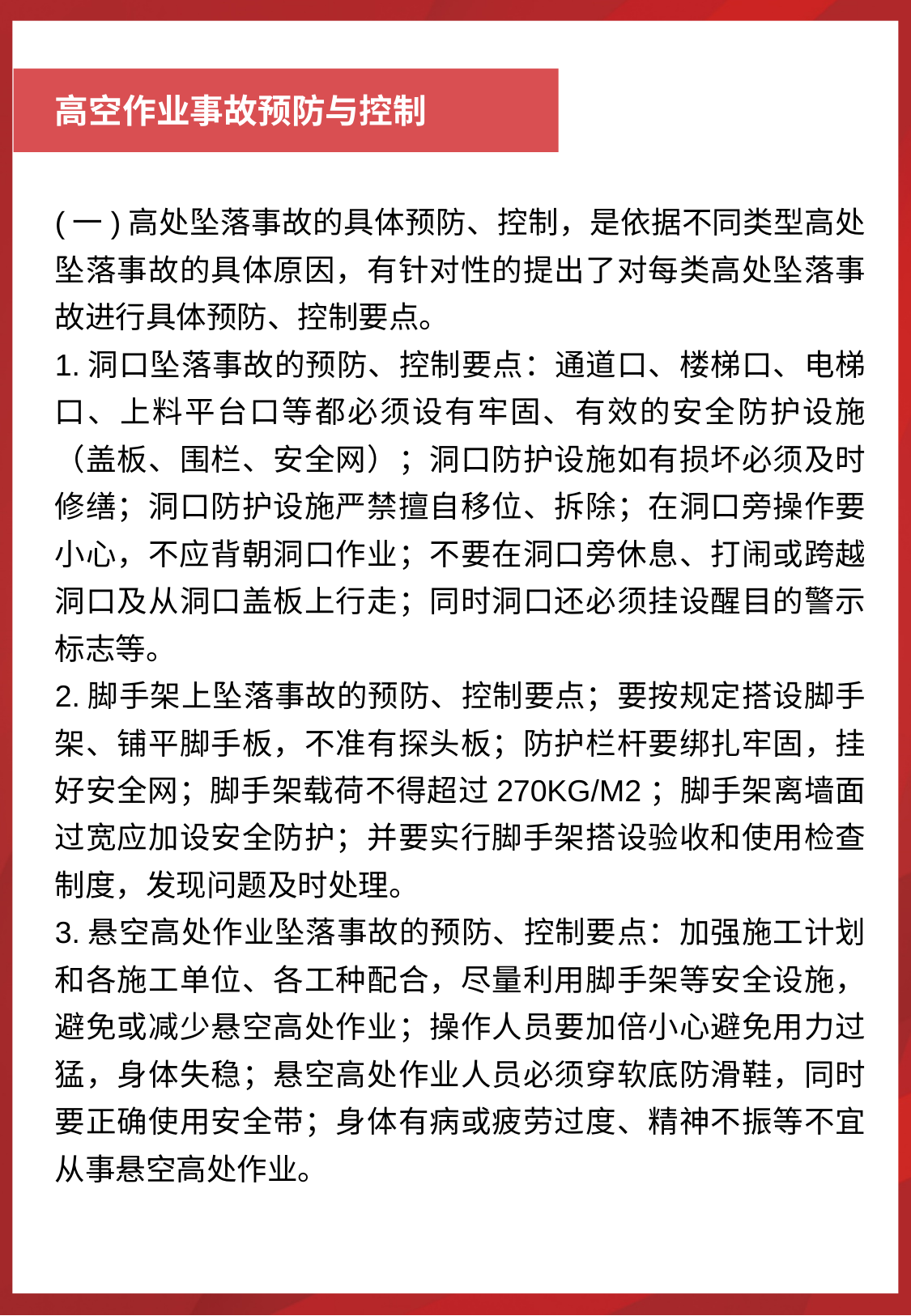

高空作业事故预防与控制
(一)高处坠落事故的具体预防、控制，是依据不同类型高处坠落事故的具体原因，有针对性的提出了对每类高处坠落事故进行具体预防、控制要点。
1.洞口坠落事故的预防、控制要点：通道口、楼梯口、电梯口、上料平台口等都必须设有牢固、有效的安全防护设施（盖板、围栏、安全网）；洞口防护设施如有损坏必须及时修缮；洞口防护设施严禁擅自移位、拆除；在洞口旁操作要小心，不应背朝洞口作业；不要在洞口旁休息、打闹或跨越洞口及从洞口盖板上行走；同时洞口还必须挂设醒目的警示标志等。
2.脚手架上坠落事故的预防、控制要点；要按规定搭设脚手架、铺平脚手板，不准有探头板；防护栏杆要绑扎牢固，挂好安全网；脚手架载荷不得超过270KG/M2；脚手架离墙面过宽应加设安全防护；并要实行脚手架搭设验收和使用检查制度，发现问题及时处理。
3.悬空高处作业坠落事故的预防、控制要点：加强施工计划和各施工单位、各工种配合，尽量利用脚手架等安全设施，避免或减少悬空高处作业；操作人员要加倍小心避免用力过猛，身体失稳；悬空高处作业人员必须穿软底防滑鞋，同时要正确使用安全带；身体有病或疲劳过度、精神不振等不宜从事悬空高处作业。